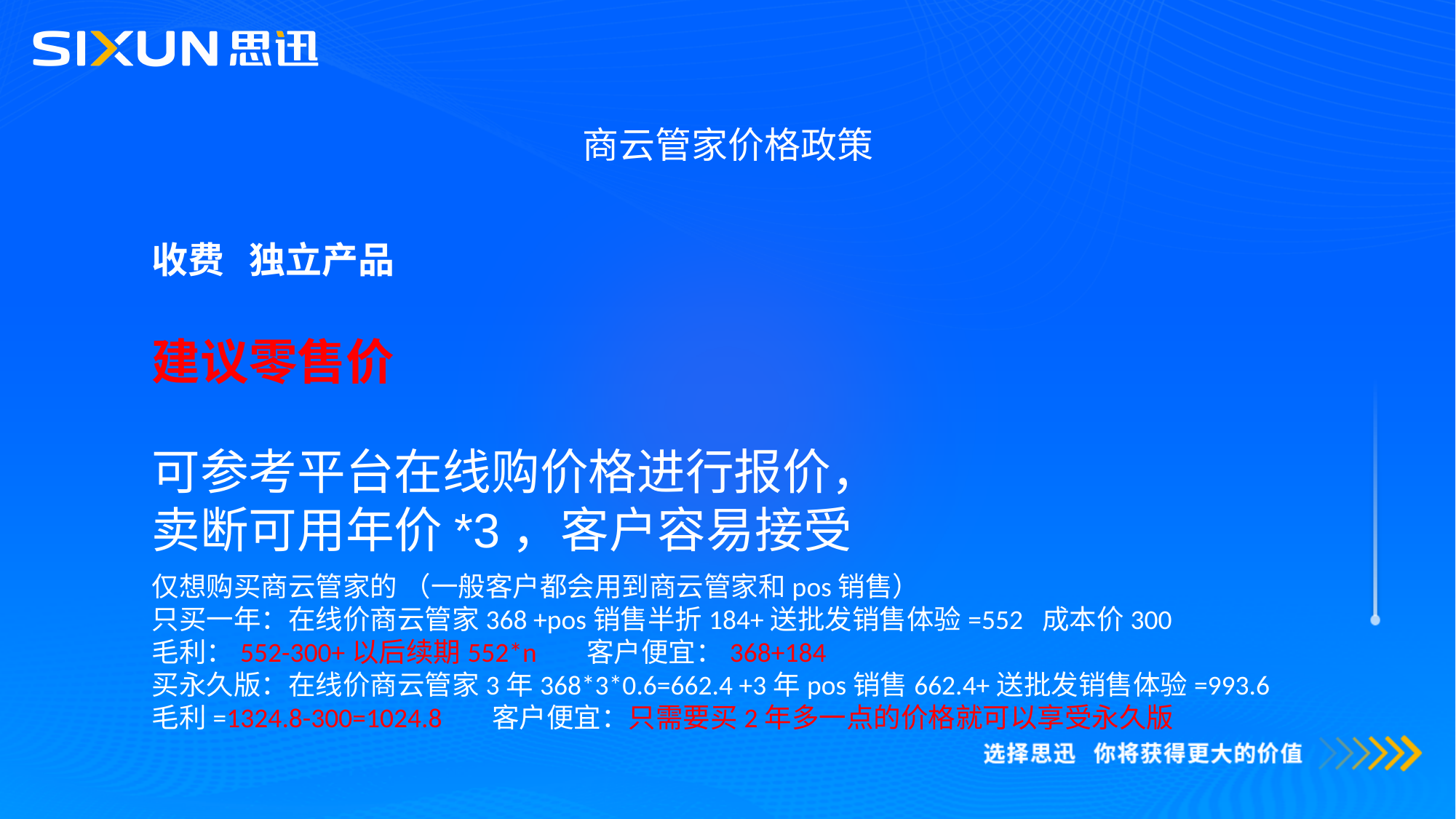

商云管家价格政策
收费   独立产品
建议零售价
可参考平台在线购价格进行报价，
卖断可用年价*3，客户容易接受
仅想购买商云管家的 （一般客户都会用到商云管家和pos销售）
只买一年：在线价商云管家368 +pos销售半折184+送批发销售体验=552  成本价300
毛利：552-300+以后续期552*n       客户便宜：368+184
买永久版：在线价商云管家3年368*3*0.6=662.4 +3年pos销售662.4+送批发销售体验=993.6
毛利=1324.8-300=1024.8       客户便宜：只需要买2年多一点的价格就可以享受永久版